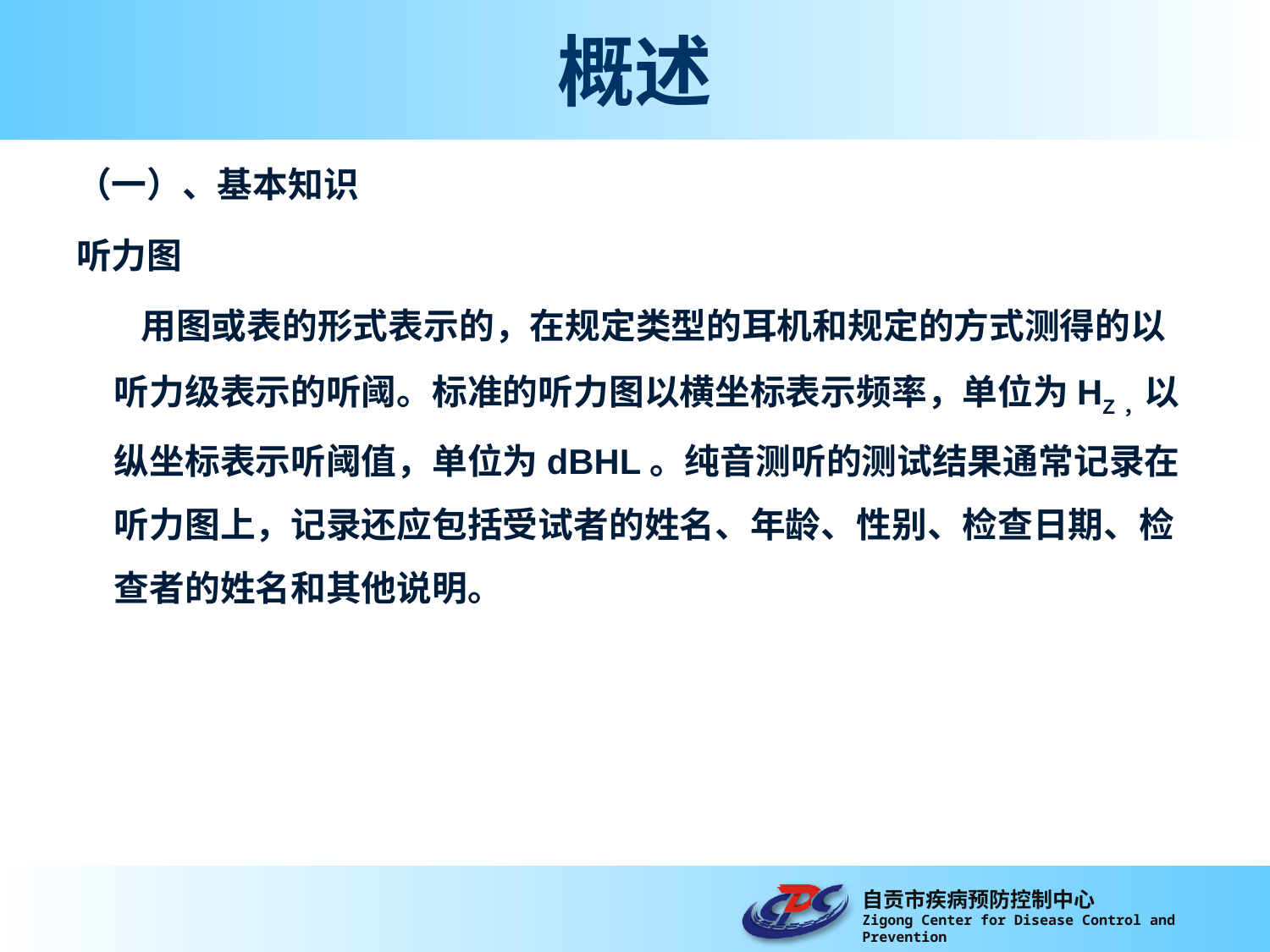

# 概述
（一）、基本知识
听力图
       用图或表的形式表示的，在规定类型的耳机和规定的方式测得的以听力级表示的听阈。标准的听力图以横坐标表示频率，单位为HZ，以纵坐标表示听阈值，单位为dBHL。纯音测听的测试结果通常记录在听力图上，记录还应包括受试者的姓名、年龄、性别、检查日期、检查者的姓名和其他说明。

10